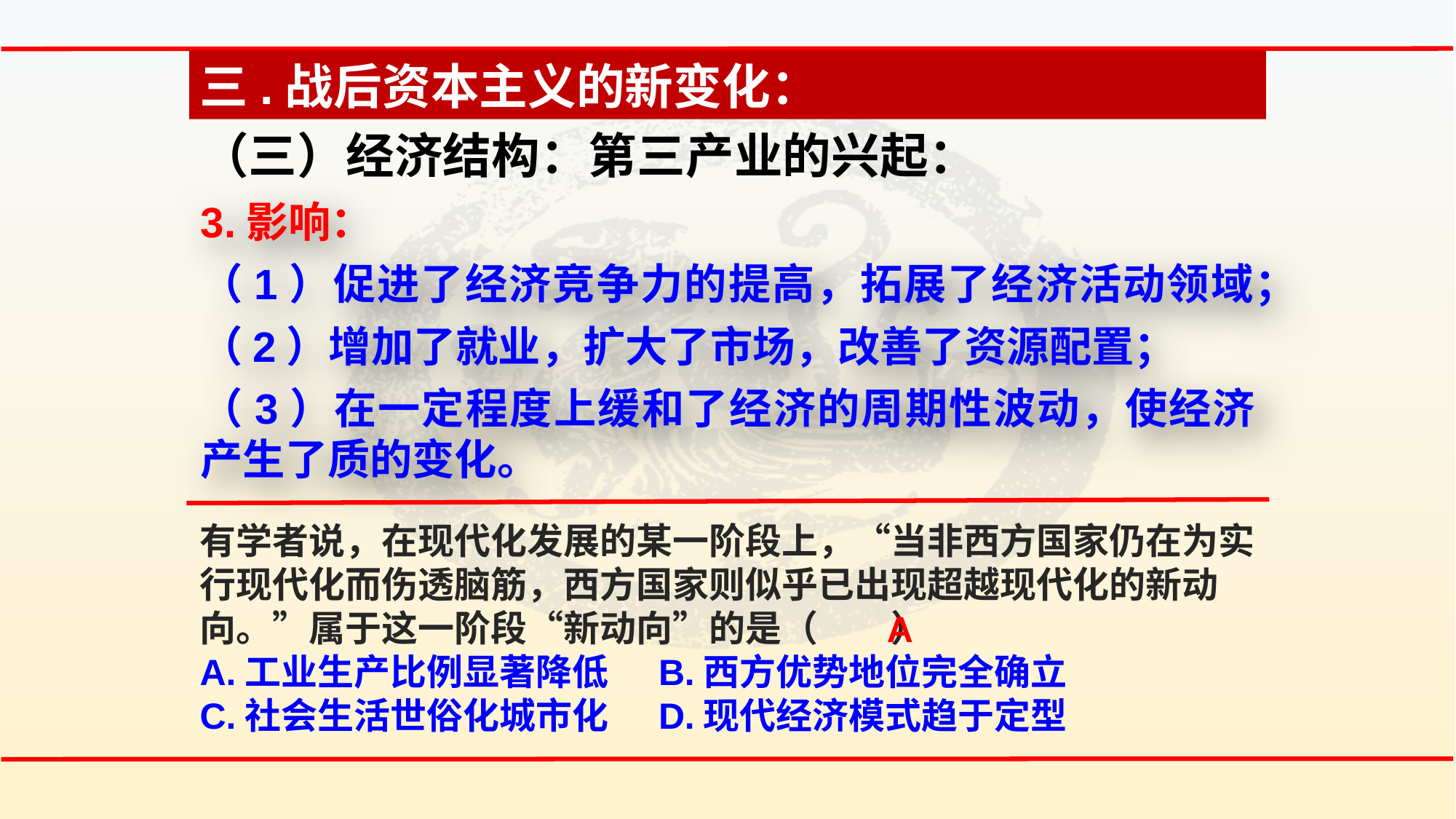

三.战后资本主义的新变化：
（三）经济结构：第三产业的兴起：
3.影响：
（1）促进了经济竞争力的提高，拓展了经济活动领域；
（2）增加了就业，扩大了市场，改善了资源配置；
（3）在一定程度上缓和了经济的周期性波动，使经济产生了质的变化。
有学者说，在现代化发展的某一阶段上，“当非西方国家仍在为实行现代化而伤透脑筋，西方国家则似乎已出现超越现代化的新动向。”属于这一阶段“新动向”的是（　　）
A.工业生产比例显著降低     B.西方优势地位完全确立
C.社会生活世俗化城市化     D.现代经济模式趋于定型
A